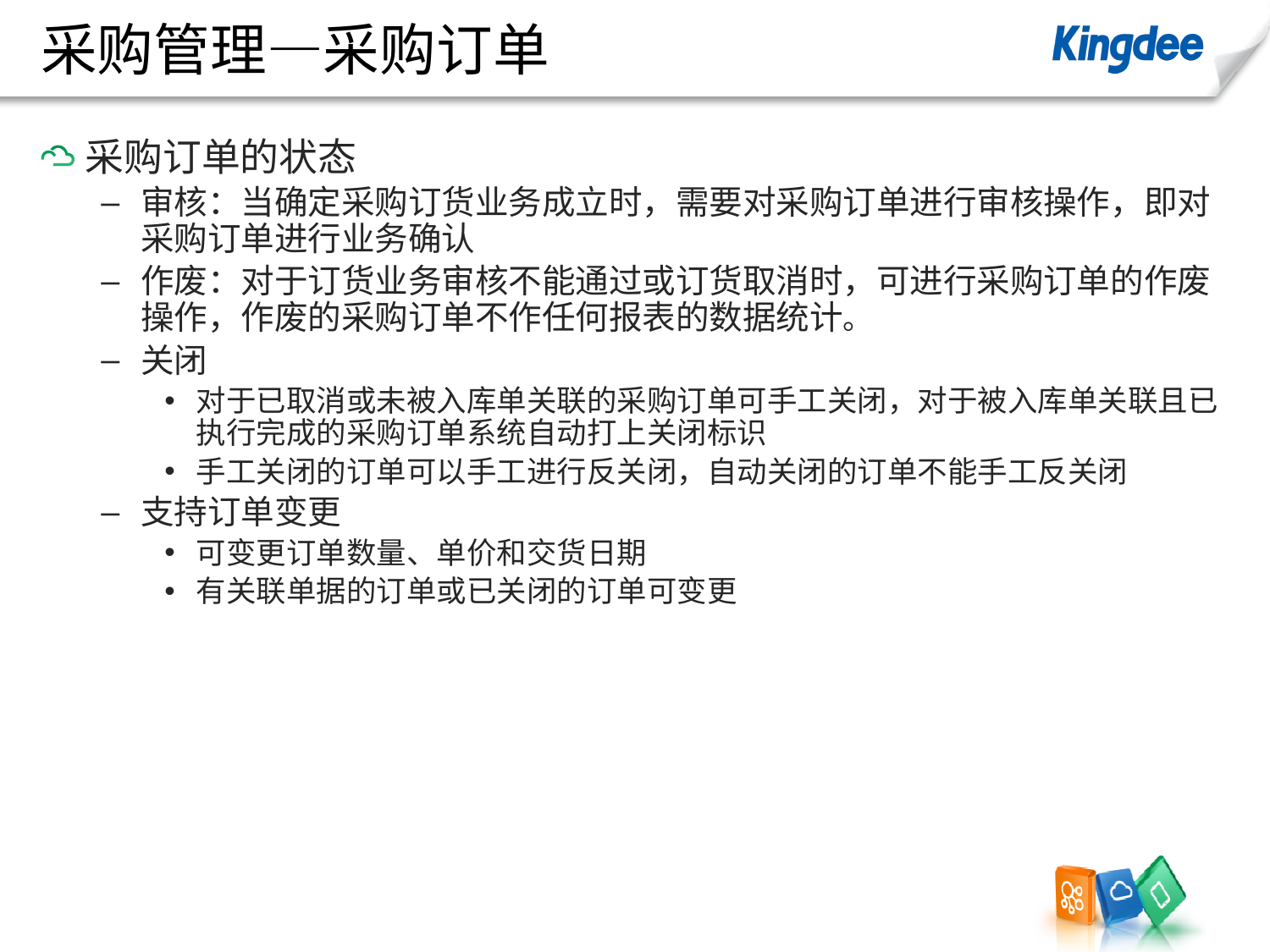

# 采购管理—采购订单
采购订单的状态
审核：当确定采购订货业务成立时，需要对采购订单进行审核操作，即对采购订单进行业务确认
作废：对于订货业务审核不能通过或订货取消时，可进行采购订单的作废操作，作废的采购订单不作任何报表的数据统计。
关闭
对于已取消或未被入库单关联的采购订单可手工关闭，对于被入库单关联且已执行完成的采购订单系统自动打上关闭标识
手工关闭的订单可以手工进行反关闭，自动关闭的订单不能手工反关闭
支持订单变更
可变更订单数量、单价和交货日期
有关联单据的订单或已关闭的订单可变更